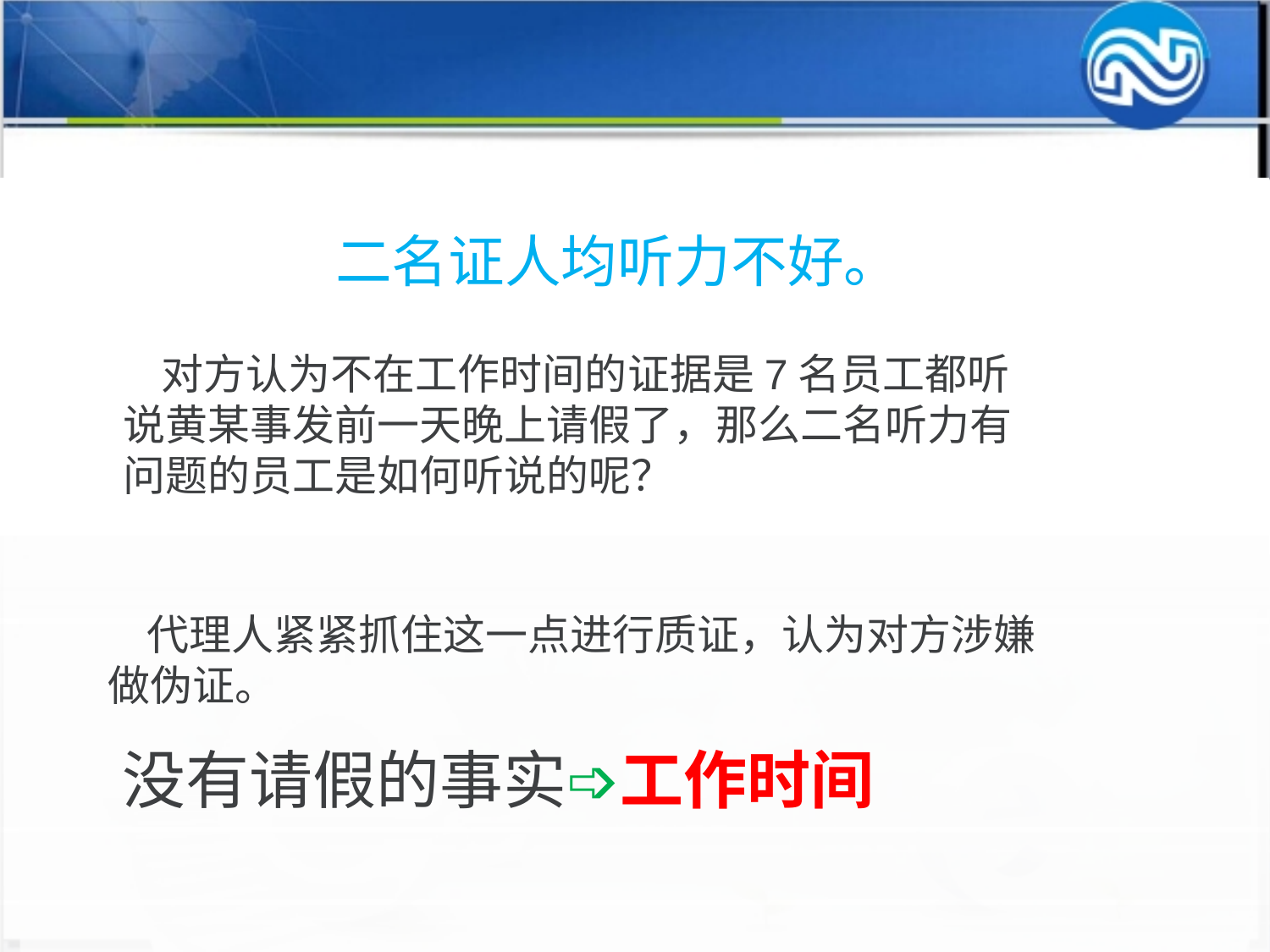

二名证人均听力不好。

   对方认为不在工作时间的证据是7名员工都听说黄某事发前一天晚上请假了，那么二名听力有问题的员工是如何听说的呢？
   代理人紧紧抓住这一点进行质证，认为对方涉嫌做伪证。
没有请假的事实➩工作时间